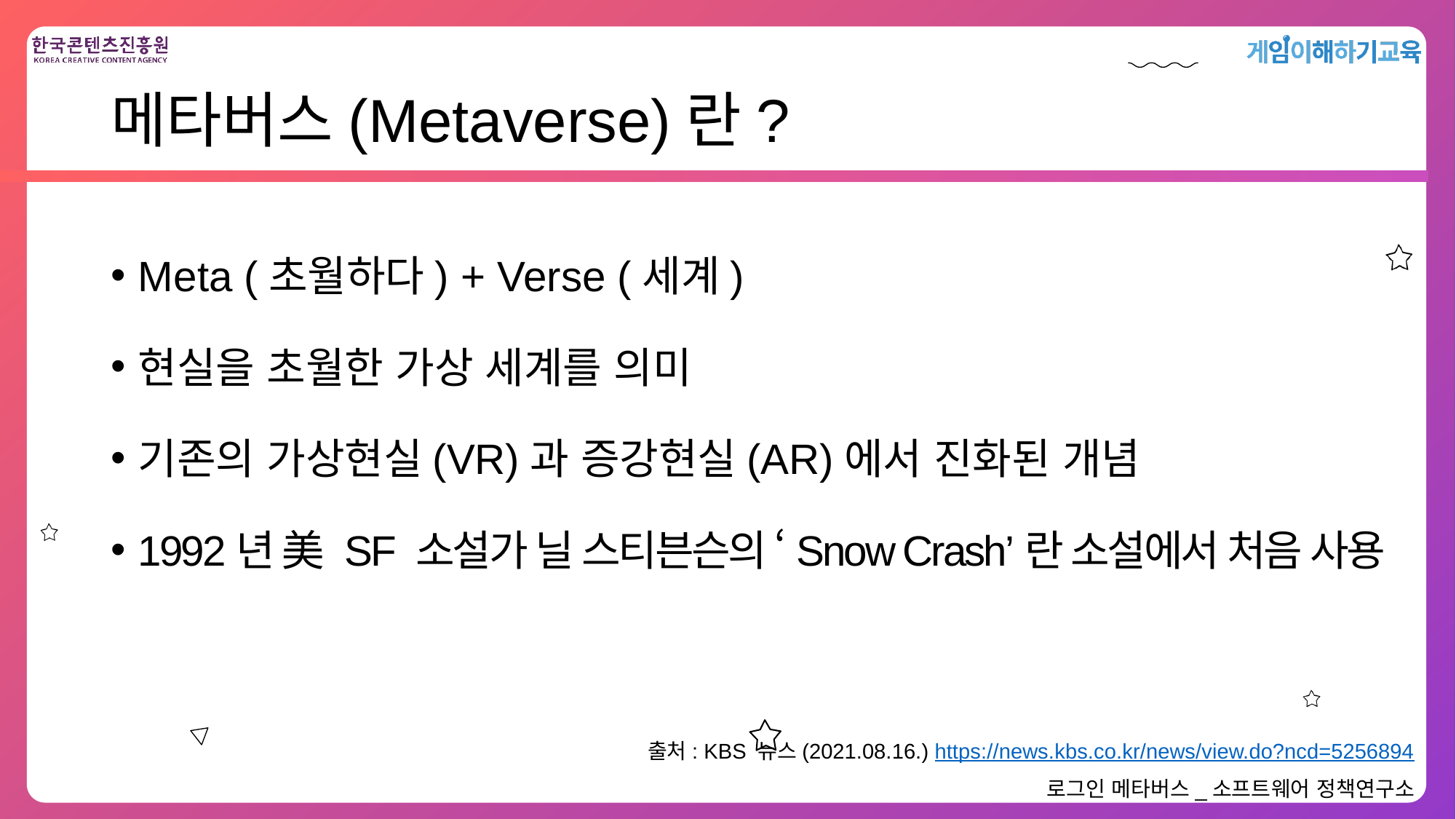

# 메타버스(Metaverse)란?
Meta (초월하다) + Verse (세계)
현실을 초월한 가상 세계를 의미
기존의 가상현실(VR)과 증강현실(AR)에서 진화된 개념
1992년 美 SF 소설가 닐 스티븐슨의 ‘Snow Crash’란 소설에서 처음 사용
출처: KBS 뉴스(2021.08.16.) https://news.kbs.co.kr/news/view.do?ncd=5256894
로그인 메타버스_소프트웨어 정책연구소